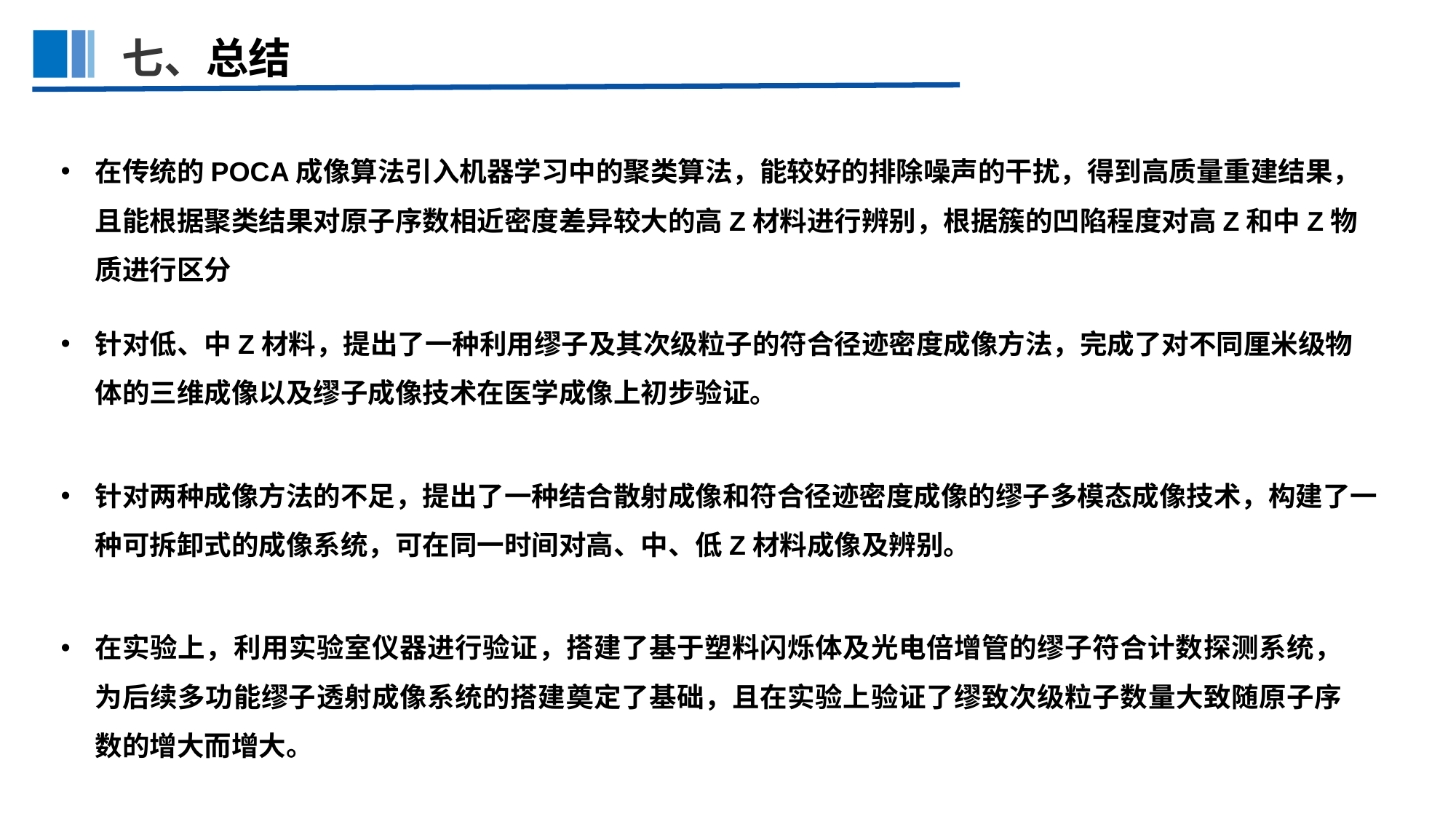

七、总结

在传统的POCA成像算法引入机器学习中的聚类算法，能较好的排除噪声的干扰，得到高质量重建结果，且能根据聚类结果对原子序数相近密度差异较大的高Z材料进行辨别，根据簇的凹陷程度对高Z和中Z物质进行区分
针对低、中Z材料，提出了一种利用缪子及其次级粒子的符合径迹密度成像方法，完成了对不同厘米级物体的三维成像以及缪子成像技术在医学成像上初步验证。
针对两种成像方法的不足，提出了一种结合散射成像和符合径迹密度成像的缪子多模态成像技术，构建了一种可拆卸式的成像系统，可在同一时间对高、中、低Z材料成像及辨别。
在实验上，利用实验室仪器进行验证，搭建了基于塑料闪烁体及光电倍增管的缪子符合计数探测系统，为后续多功能缪子透射成像系统的搭建奠定了基础，且在实验上验证了缪致次级粒子数量大致随原子序数的增大而增大。